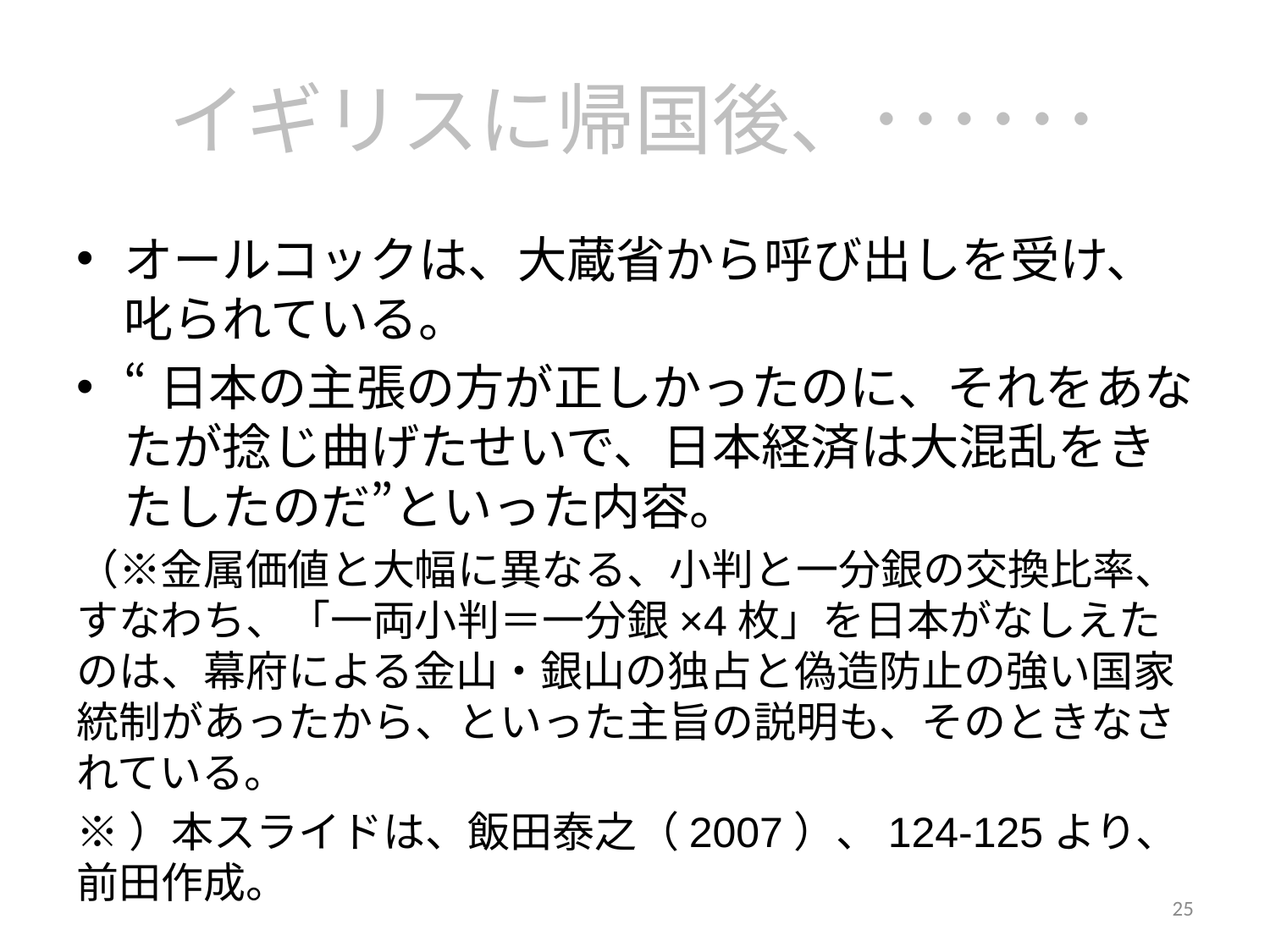

# イギリスに帰国後、･･････
オールコックは、大蔵省から呼び出しを受け、叱られている。
“日本の主張の方が正しかったのに、それをあなたが捻じ曲げたせいで、日本経済は大混乱をきたしたのだ”といった内容。
（※金属価値と大幅に異なる、小判と一分銀の交換比率、すなわち、「一両小判＝一分銀×4枚」を日本がなしえたのは、幕府による金山・銀山の独占と偽造防止の強い国家統制があったから、といった主旨の説明も、そのときなされている。
※）本スライドは、飯田泰之（2007）、124-125より、前田作成。
25